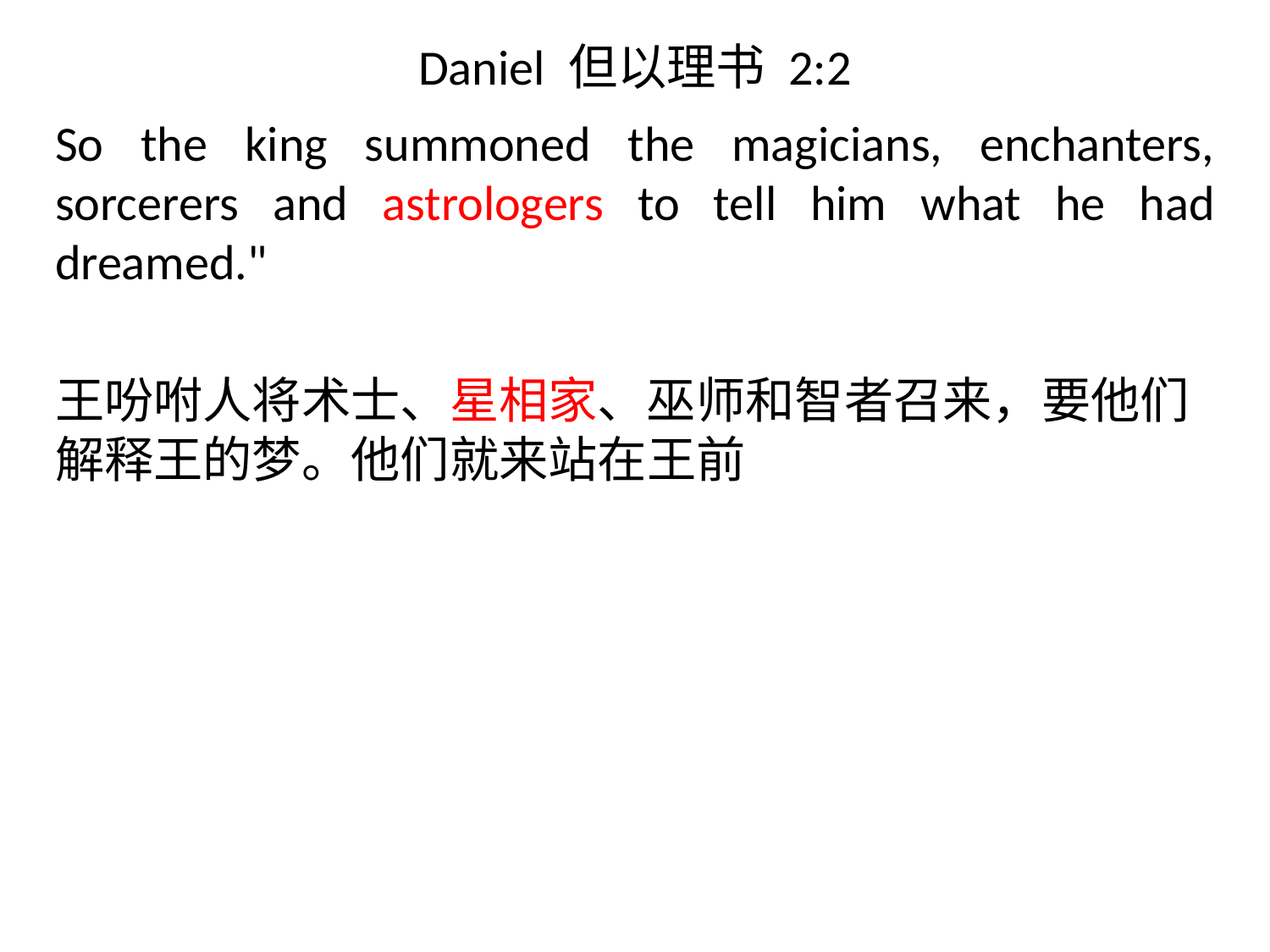

# Daniel 但以理书 2:2
So the king summoned the magicians, enchanters, sorcerers and astrologers to tell him what he had dreamed."

王吩咐人将术士、星相家、巫师和智者召来，要他们解释王的梦。他们就来站在王前